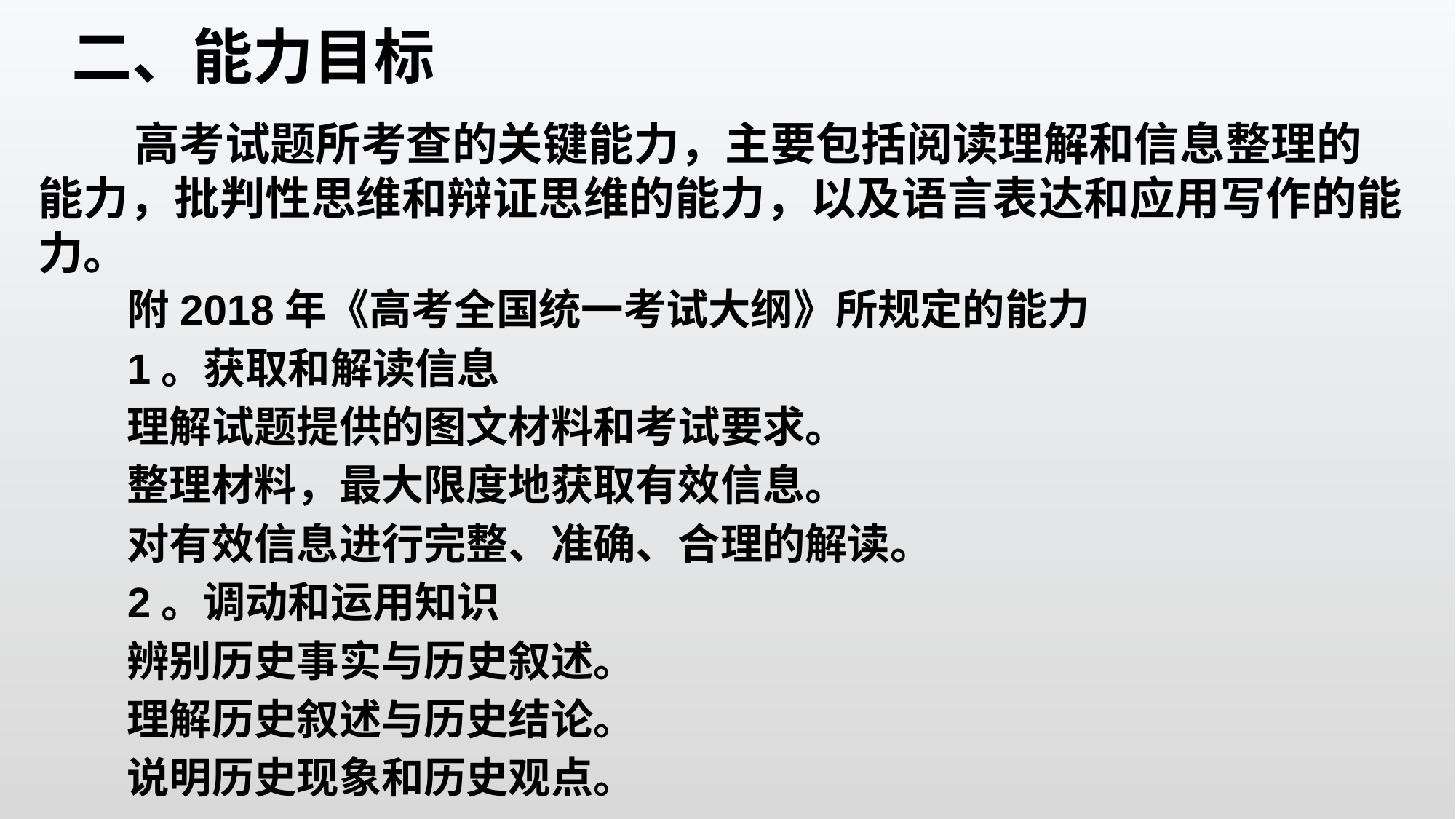

二、能力目标
高考试题所考查的关键能力，主要包括阅读理解和信息整理的能力，批判性思维和辩证思维的能力，以及语言表达和应用写作的能力。
附2018年《高考全国统一考试大纲》所规定的能力
1。获取和解读信息
理解试题提供的图文材料和考试要求。
整理材料，最大限度地获取有效信息。
对有效信息进行完整、准确、合理的解读。
2。调动和运用知识
辨别历史事实与历史叙述。
理解历史叙述与历史结论。
说明历史现象和历史观点。